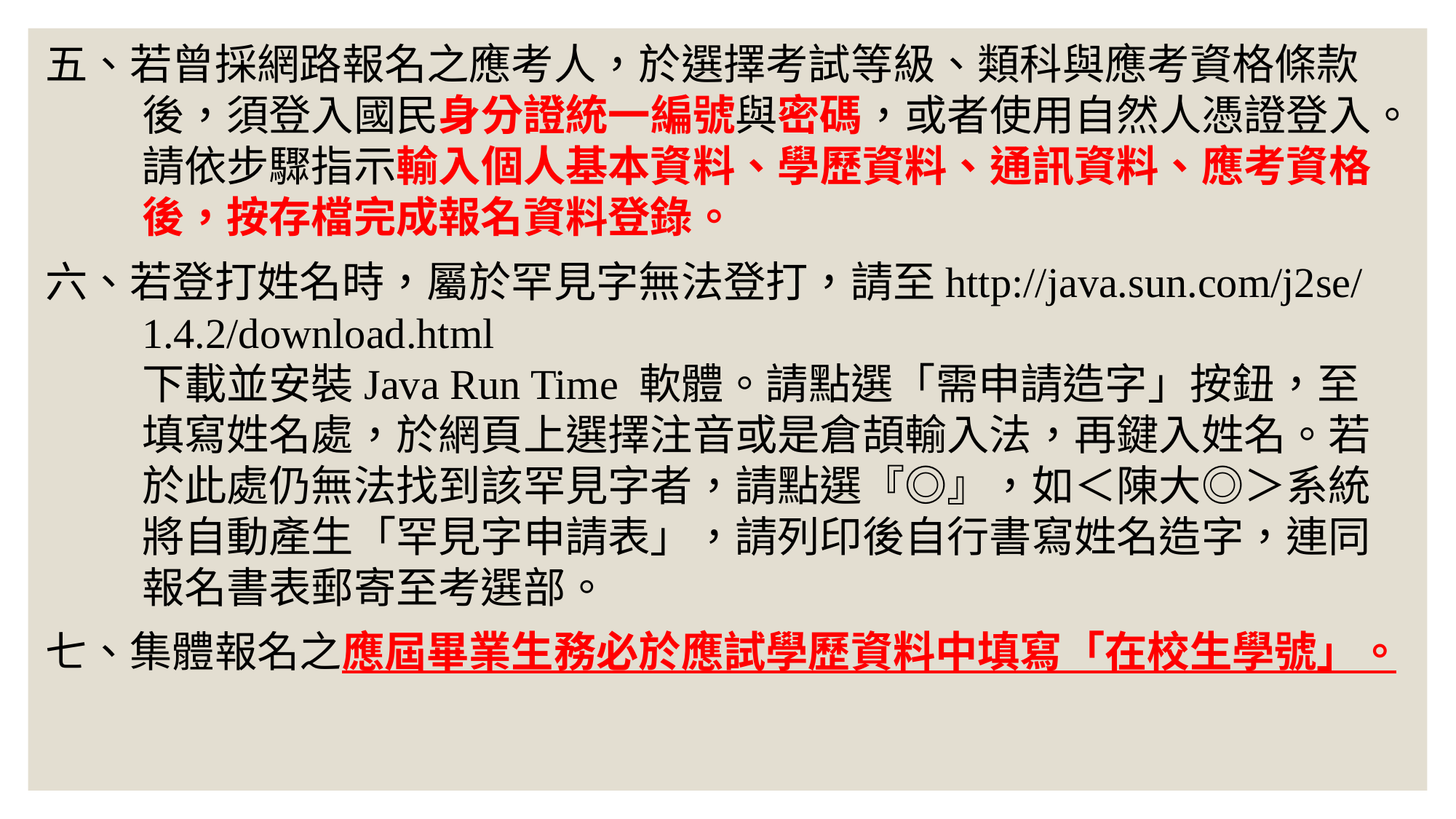

五、若曾採網路報名之應考人，於選擇考試等級、類科與應考資格條款後，須登入國民身分證統一編號與密碼，或者使用自然人憑證登入。請依步驟指示輸入個人基本資料、學歷資料、通訊資料、應考資格後，按存檔完成報名資料登錄。
六、若登打姓名時，屬於罕見字無法登打，請至http://java.sun.com/j2se/1.4.2/download.html
下載並安裝Java Run Time 軟體。請點選「需申請造字」按鈕，至填寫姓名處，於網頁上選擇注音或是倉頡輸入法，再鍵入姓名。若於此處仍無法找到該罕見字者，請點選『◎』，如＜陳大◎＞系統將自動產生「罕見字申請表」，請列印後自行書寫姓名造字，連同報名書表郵寄至考選部。
七、集體報名之應屆畢業生務必於應試學歷資料中填寫「在校生學號」。